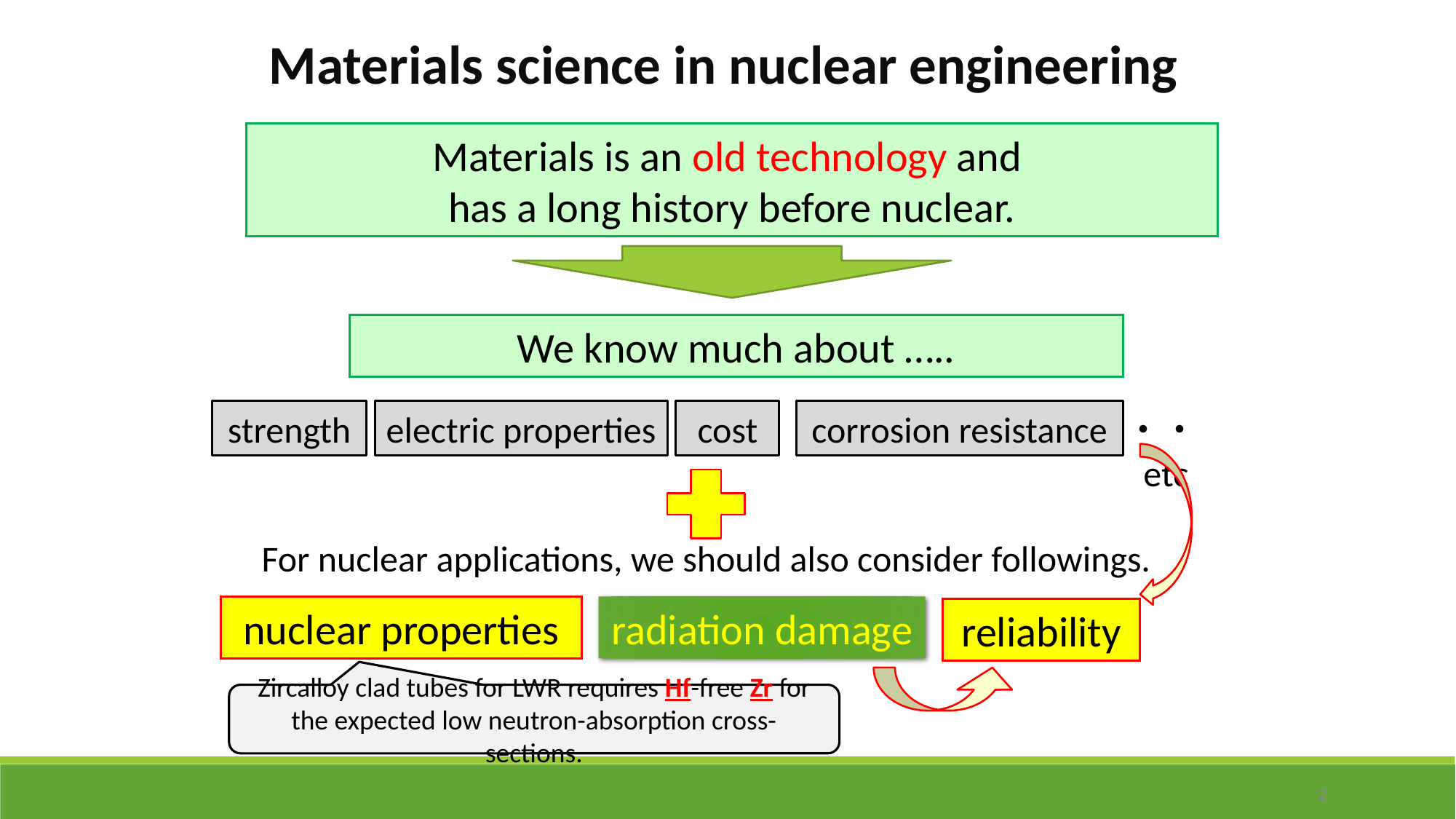

Materials science in nuclear engineering
Materials is an old technology and
has a long history before nuclear.

We know much about …..
strength
electric properties
cost
corrosion resistance
・・etc

For nuclear applications, we should also consider followings.
radiation damage
nuclear properties
reliability

Zircalloy clad tubes for LWR requires Hf-free Zr for the expected low neutron-absorption cross-sections.
2